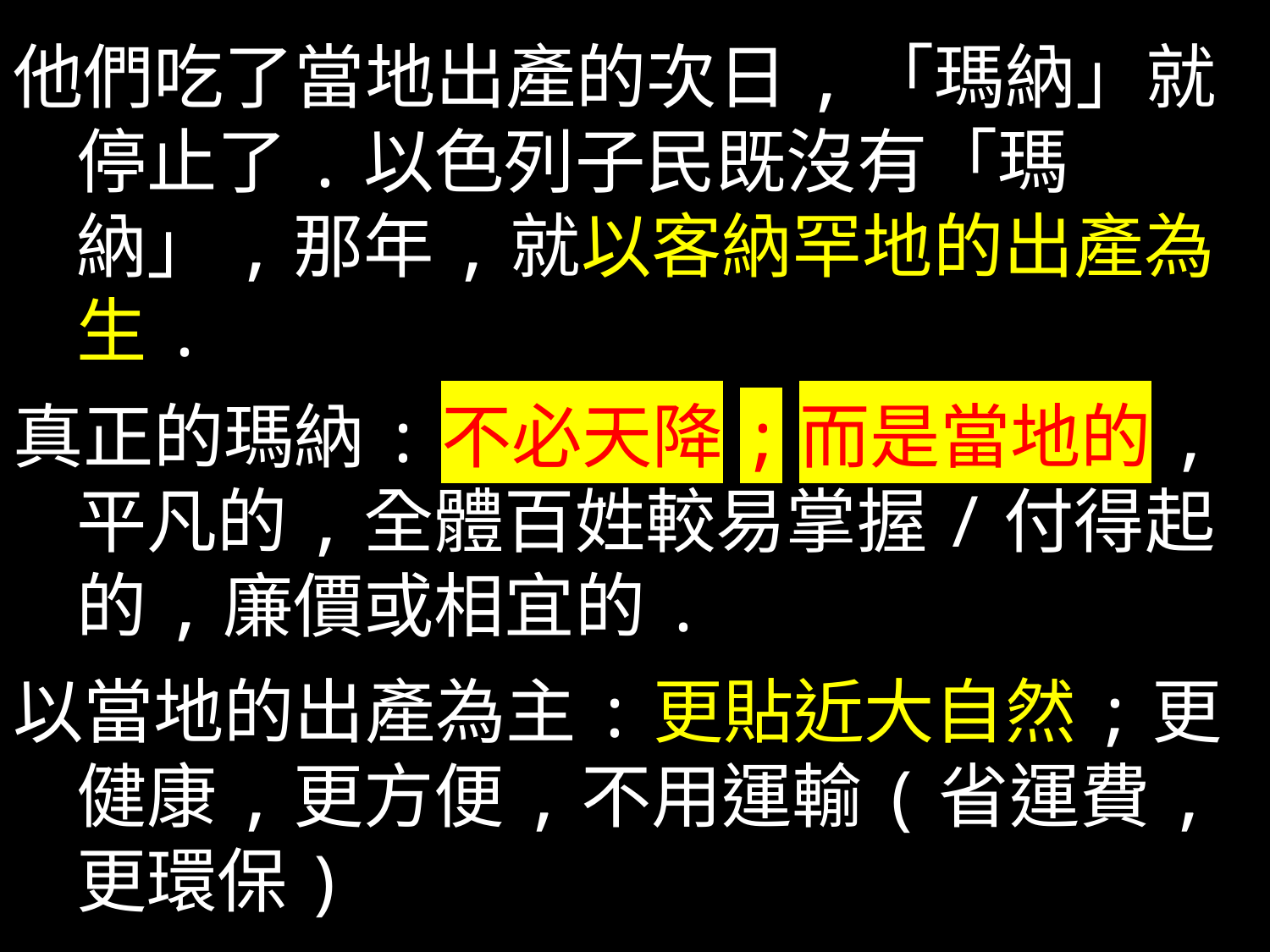

他們吃了當地出產的次日,「瑪納」就停止了.以色列子民既沒有「瑪納」,那年,就以客納罕地的出產為生.
真正的瑪納:不必天降;而是當地的,平凡的,全體百姓較易掌握/付得起的,廉價或相宜的.
以當地的出產為主:更貼近大自然;更健康,更方便,不用運輸(省運費,更環保)
依時節吃食:更快樂;有節奏的生命規律